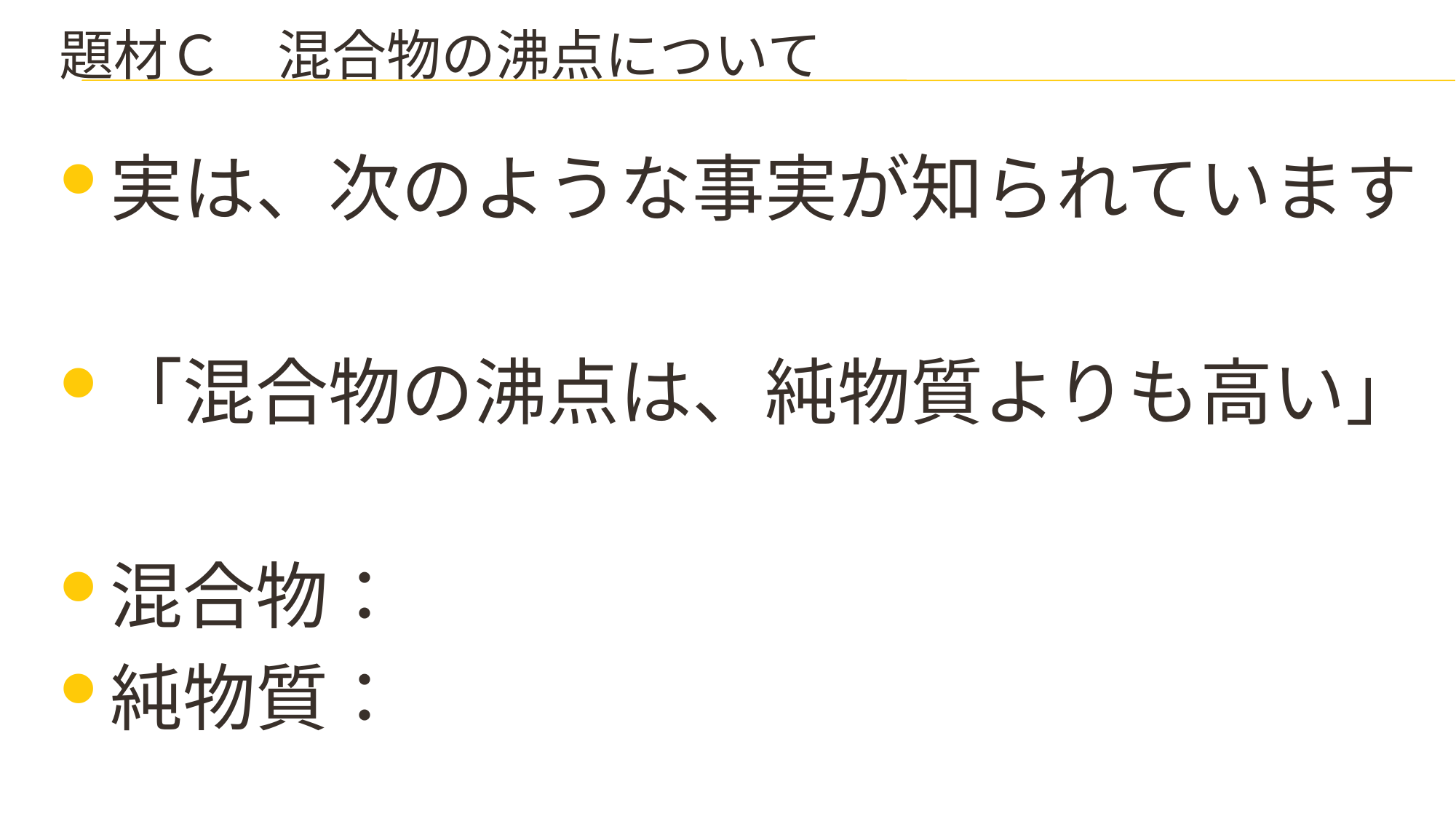

# 題材Ｃ　混合物の沸点について
実は、次のような事実が知られています

「混合物の沸点は、純物質よりも高い」

混合物：
純物質：